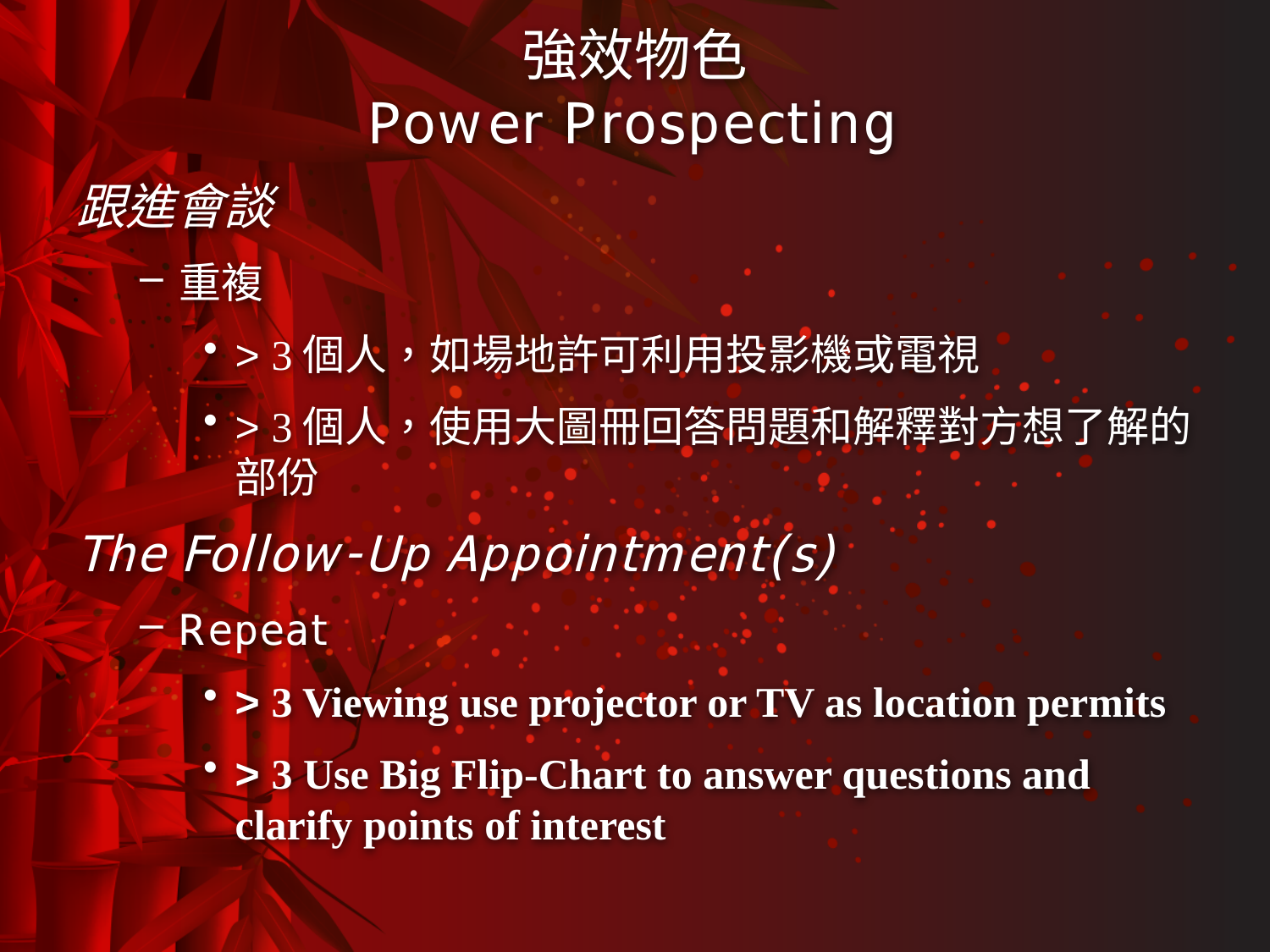

# 強效物色 Power Prospecting
跟進會談
重複
> 3個人，如場地許可利用投影機或電視
> 3個人，使用大圖冊回答問題和解釋對方想了解的部份
The Follow-Up Appointment(s)
Repeat
> 3 Viewing use projector or TV as location permits
> 3 Use Big Flip-Chart to answer questions and clarify points of interest